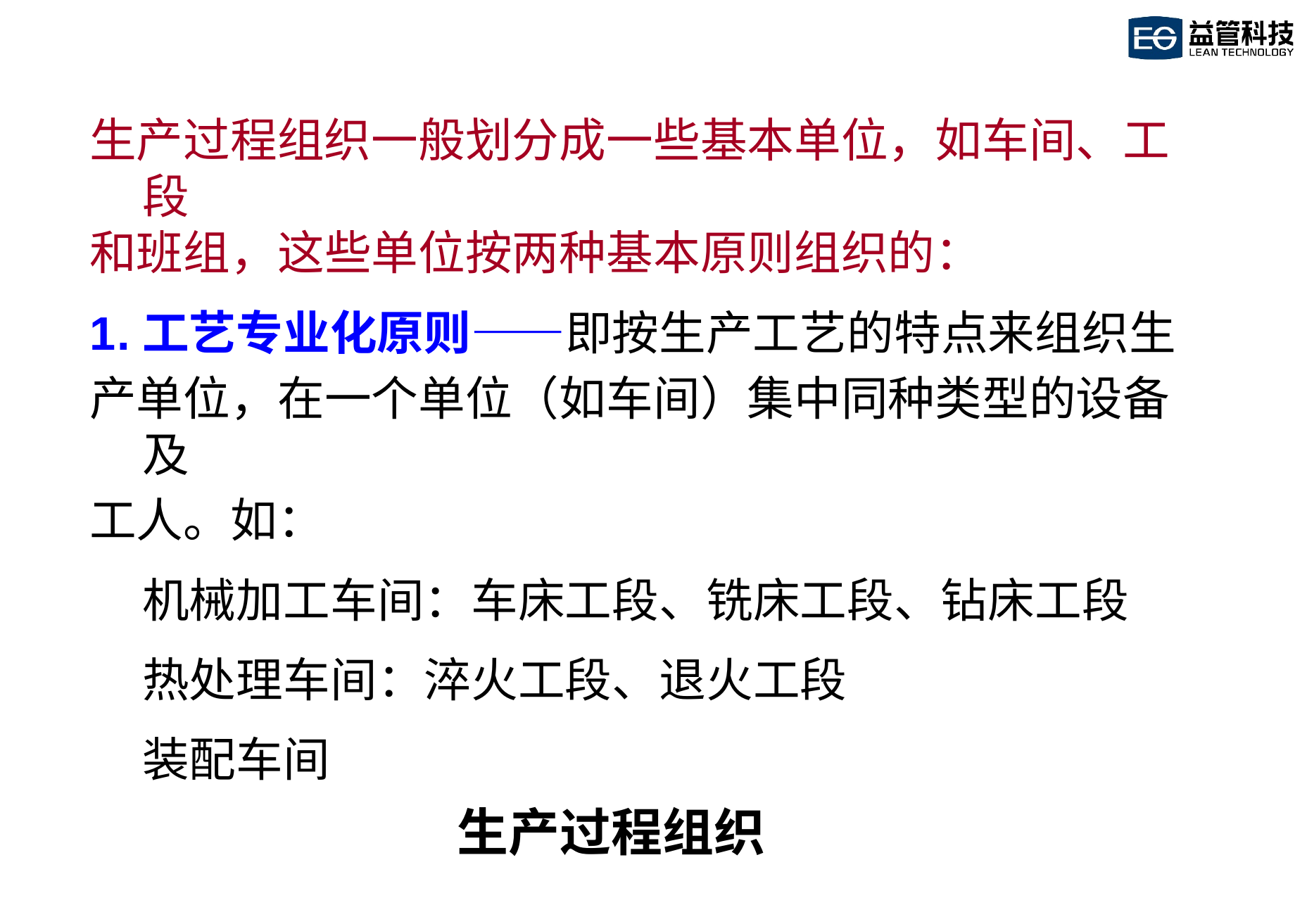

生产过程组织一般划分成一些基本单位，如车间、工段
和班组，这些单位按两种基本原则组织的：
工艺专业化原则——即按生产工艺的特点来组织生
产单位，在一个单位（如车间）集中同种类型的设备及
工人。如：
	机械加工车间：车床工段、铣床工段、钻床工段
	热处理车间：淬火工段、退火工段
	装配车间
# 生产过程组织